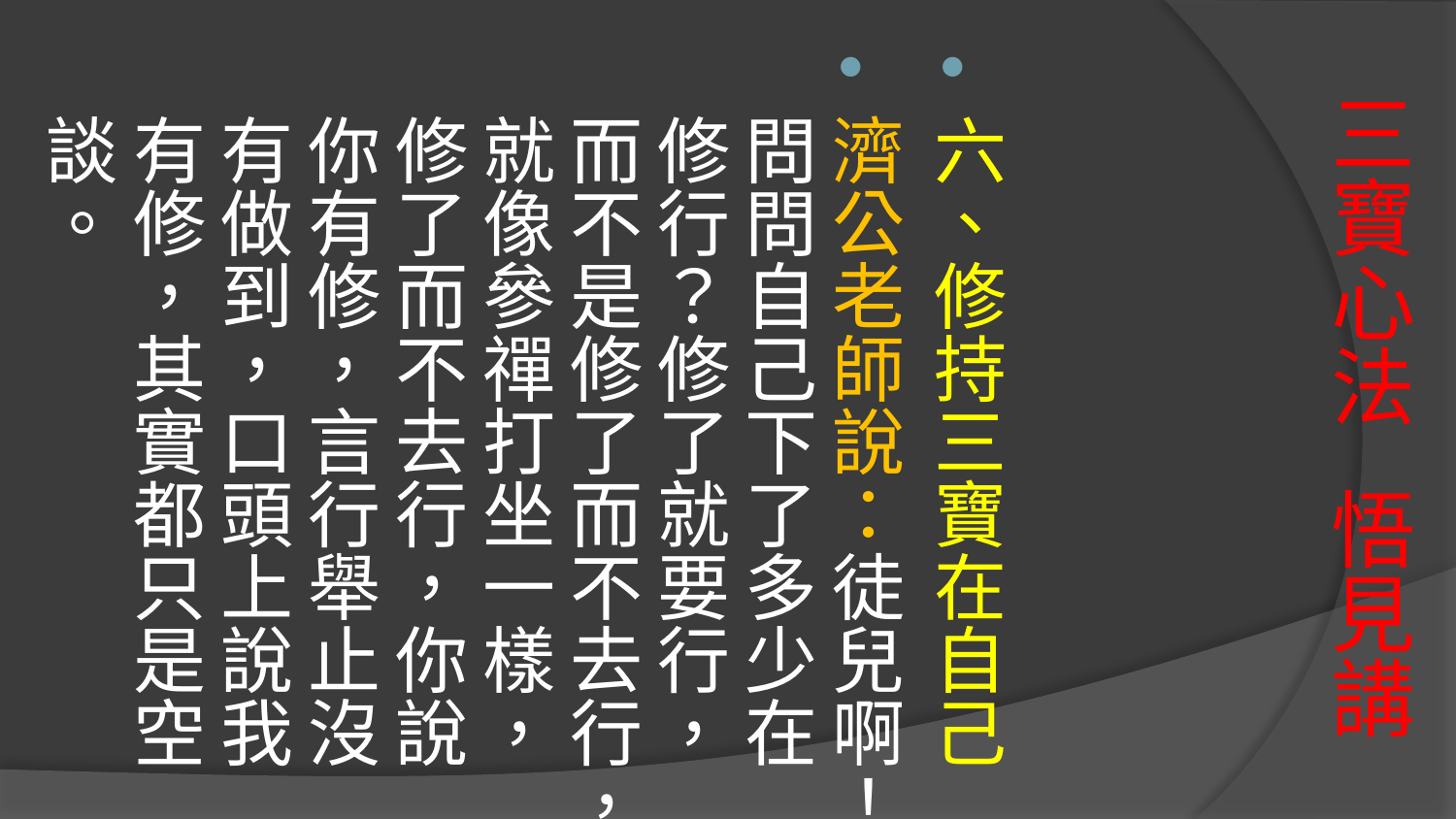

六、修持三寶在自己
濟公老師說：徒兒啊！問問自己下了多少在修行？修了就要行，而不是修了而不去行，就像參禪打坐一樣，修了而不去行，你說你有修，言行舉止沒有做到，口頭上說我有修，其實都只是空談。
# 三寶心法   悟見講